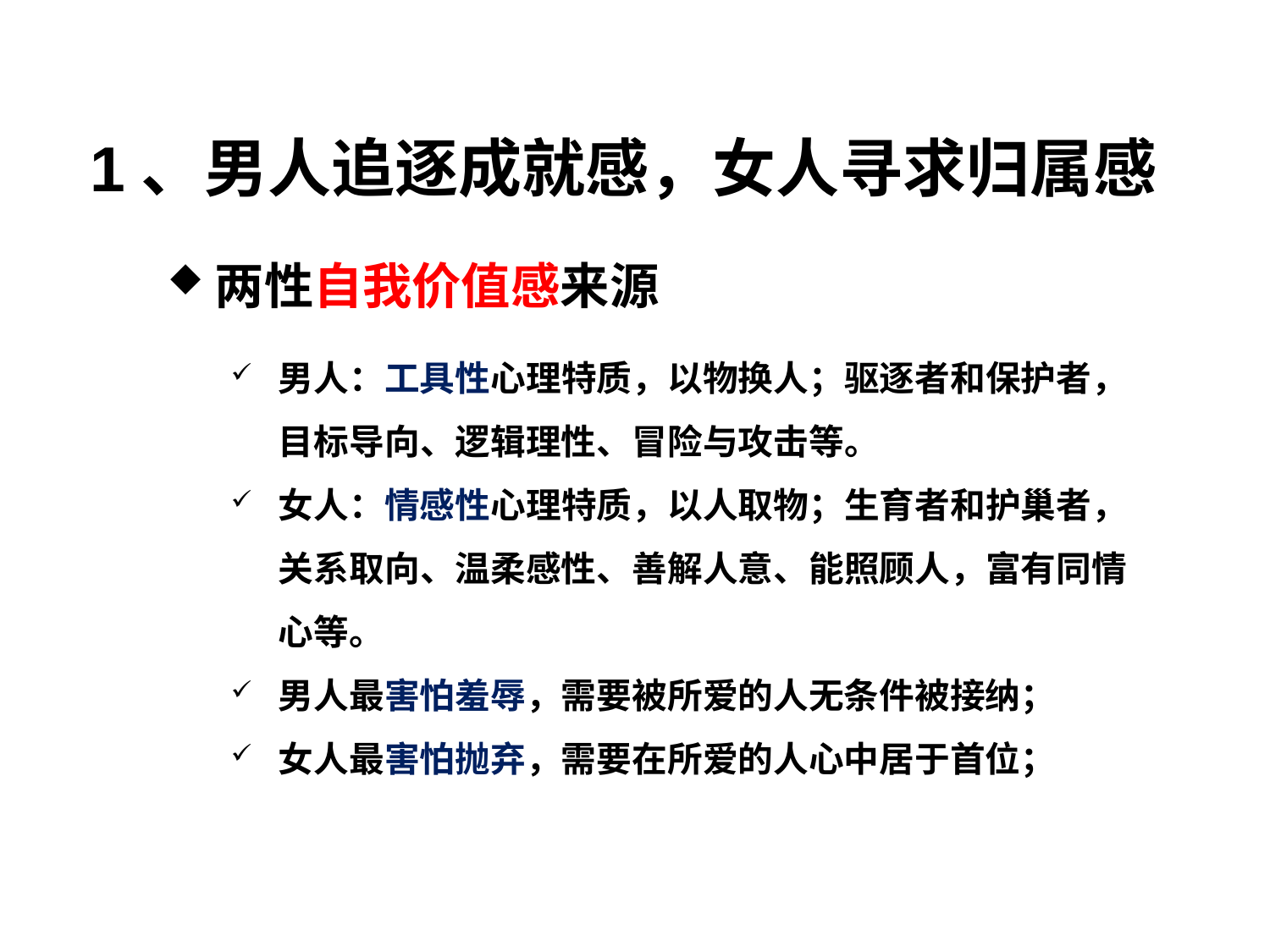

1、男人追逐成就感，女人寻求归属感
两性自我价值感来源
男人：工具性心理特质，以物换人；驱逐者和保护者，目标导向、逻辑理性、冒险与攻击等。
女人：情感性心理特质，以人取物；生育者和护巢者，关系取向、温柔感性、善解人意、能照顾人，富有同情心等。
男人最害怕羞辱，需要被所爱的人无条件被接纳；
女人最害怕抛弃，需要在所爱的人心中居于首位；